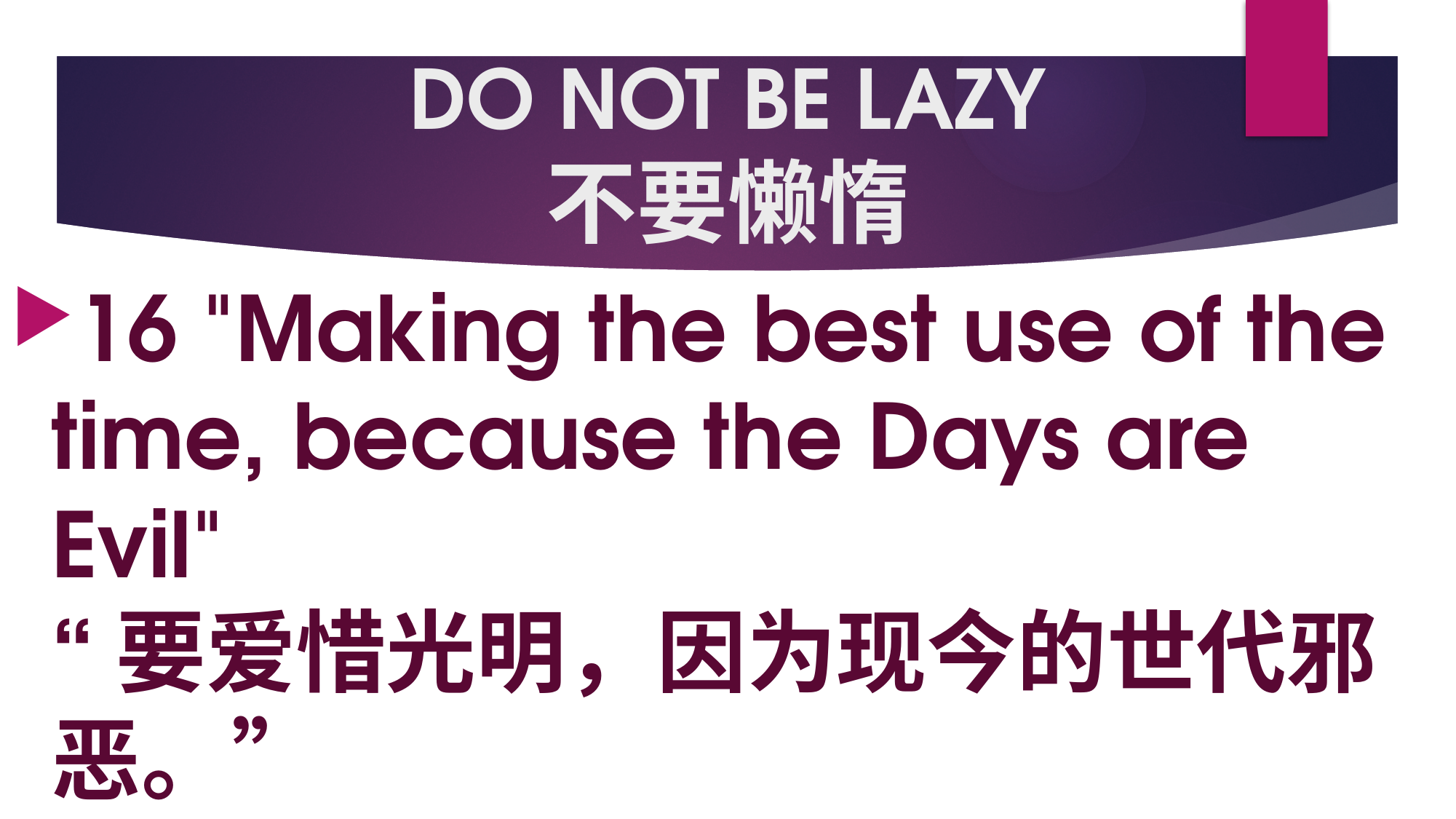

# DO NOT BE LAZY 不要懒惰
16 "Making the best use of the time, because the Days are Evil"                                           “要爱惜光明，因为现今的世代邪恶。”